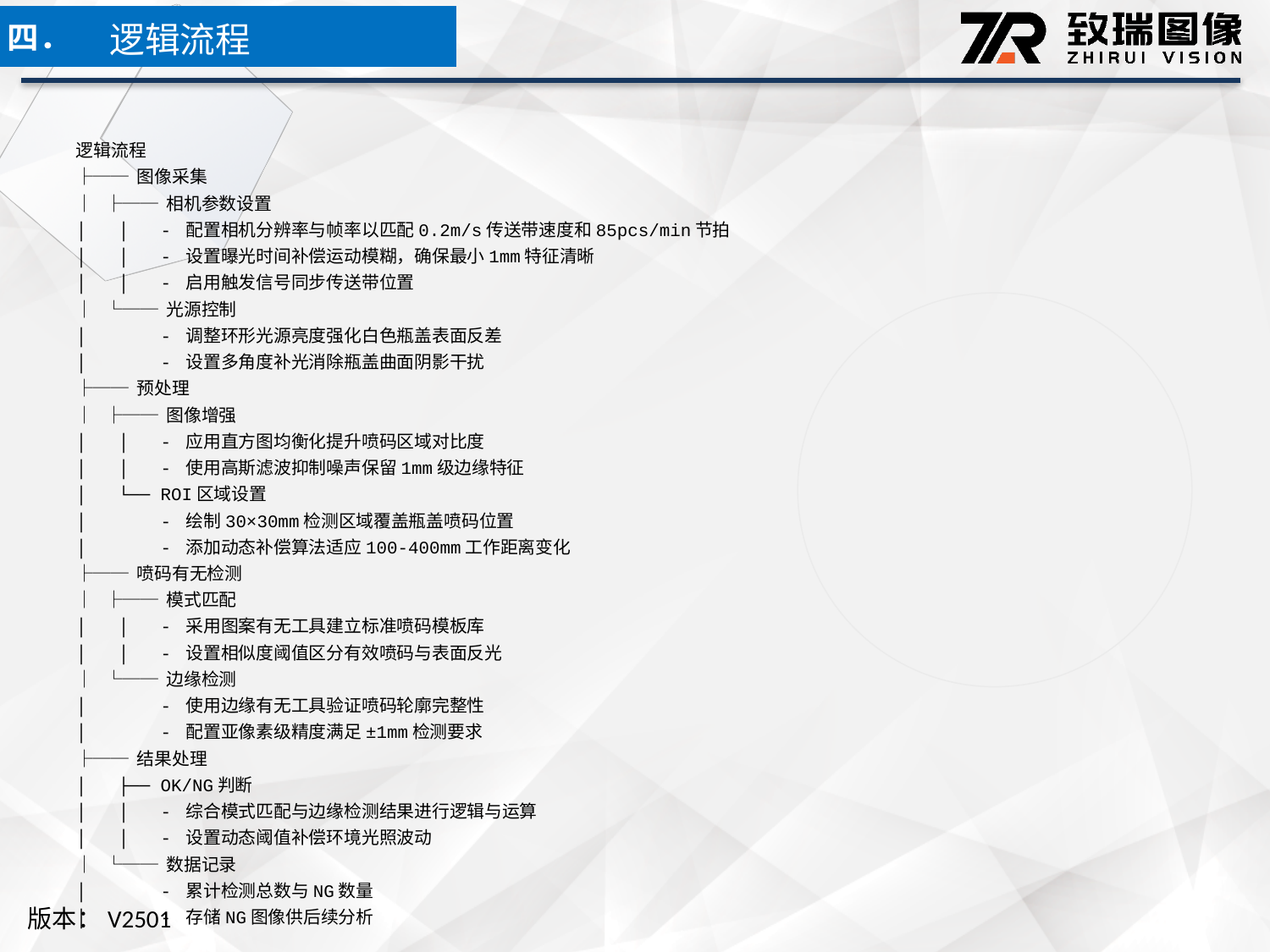

逻辑流程
四．

逻辑流程
├── 图像采集
│   ├── 相机参数设置
│   │   - 配置相机分辨率与帧率以匹配0.2m/s传送带速度和85pcs/min节拍
│   │   - 设置曝光时间补偿运动模糊，确保最小1mm特征清晰
│   │   - 启用触发信号同步传送带位置
│   └── 光源控制
│       - 调整环形光源亮度强化白色瓶盖表面反差
│       - 设置多角度补光消除瓶盖曲面阴影干扰
├── 预处理
│   ├── 图像增强
│   │   - 应用直方图均衡化提升喷码区域对比度
│   │   - 使用高斯滤波抑制噪声保留1mm级边缘特征
│   └── ROI区域设置
│       - 绘制30×30mm检测区域覆盖瓶盖喷码位置
│       - 添加动态补偿算法适应100-400mm工作距离变化
├── 喷码有无检测
│   ├── 模式匹配
│   │   - 采用图案有无工具建立标准喷码模板库
│   │   - 设置相似度阈值区分有效喷码与表面反光
│   └── 边缘检测
│       - 使用边缘有无工具验证喷码轮廓完整性
│       - 配置亚像素级精度满足±1mm检测要求
├── 结果处理
│   ├── OK/NG判断
│   │   - 综合模式匹配与边缘检测结果进行逻辑与运算
│   │   - 设置动态阈值补偿环境光照波动
│   └── 数据记录
│       - 累计检测总数与NG数量
│       - 存储NG图像供后续分析